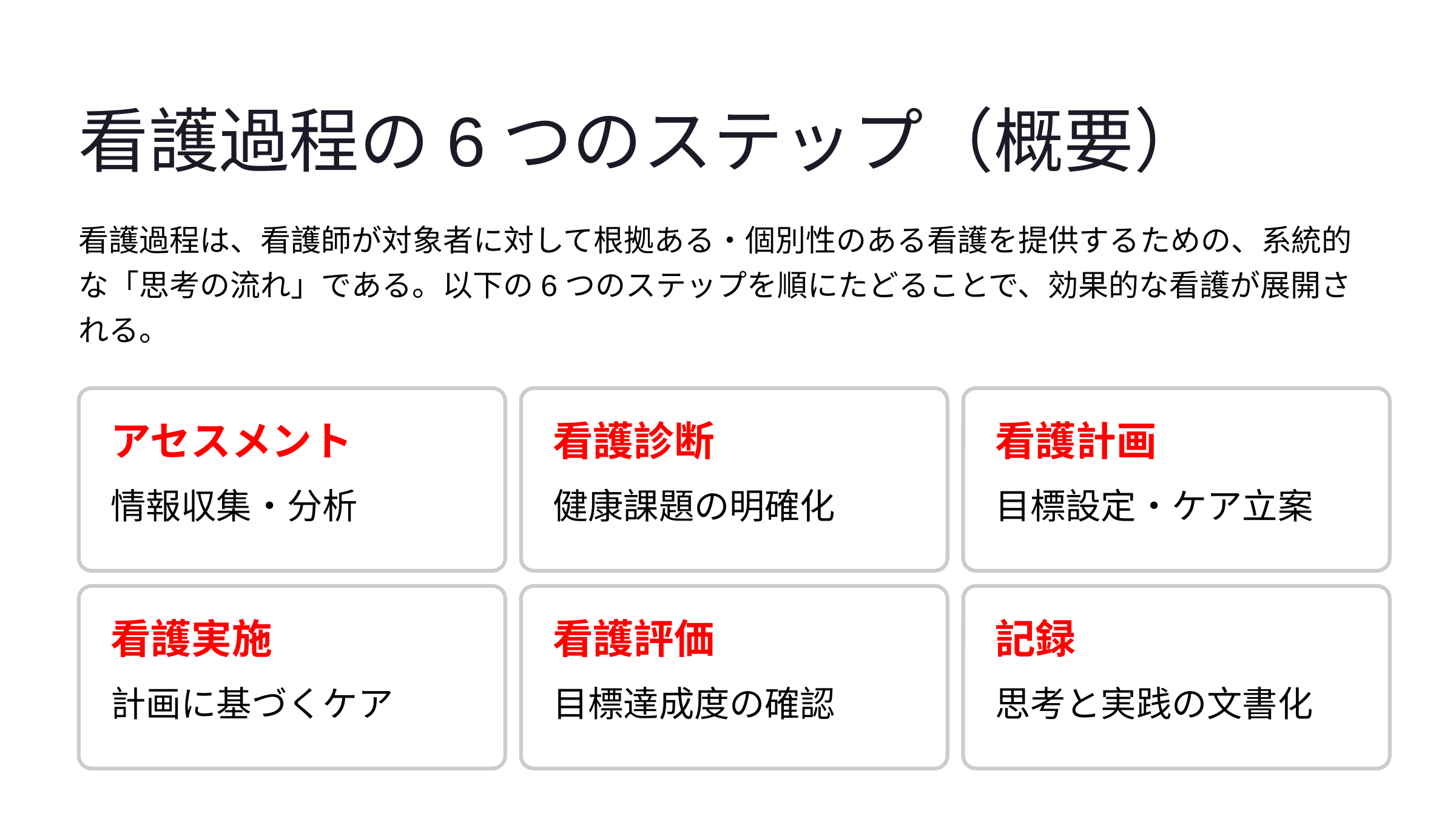

看護過程の6つのステップ（概要）
看護過程は、看護師が対象者に対して根拠ある・個別性のある看護を提供するための、系統的な「思考の流れ」である。以下の6つのステップを順にたどることで、効果的な看護が展開される。

アセスメント
看護診断
看護計画
情報収集・分析
健康課題の明確化
目標設定・ケア立案

看護実施
看護評価
記録
計画に基づくケア
目標達成度の確認
思考と実践の文書化